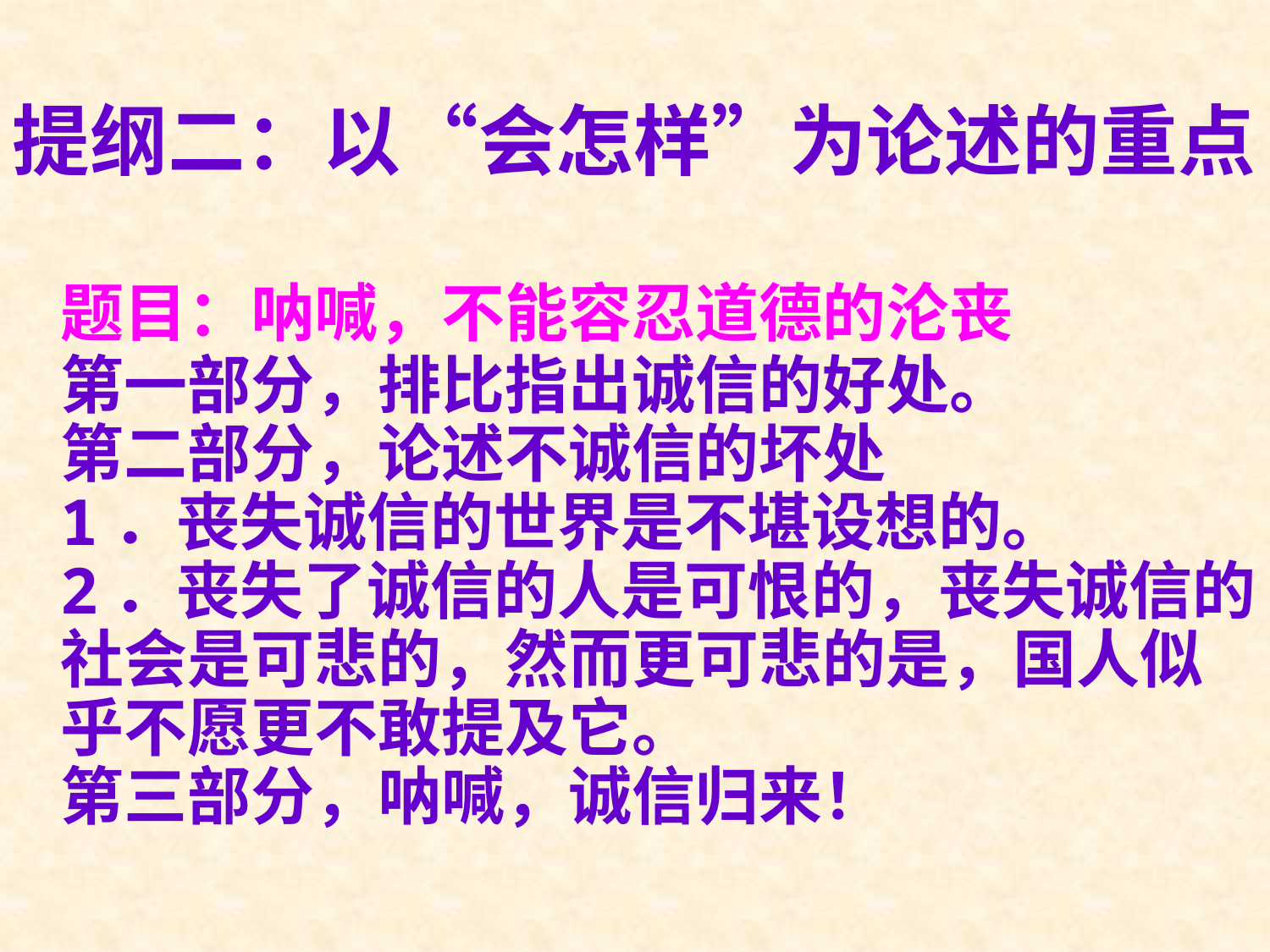

提纲二：以“会怎样”为论述的重点
题目：呐喊，不能容忍道德的沦丧
第一部分，排比指出诚信的好处。
第二部分，论述不诚信的坏处
1．丧失诚信的世界是不堪设想的。
2．丧失了诚信的人是可恨的，丧失诚信的社会是可悲的，然而更可悲的是，国人似乎不愿更不敢提及它。
第三部分，呐喊，诚信归来！